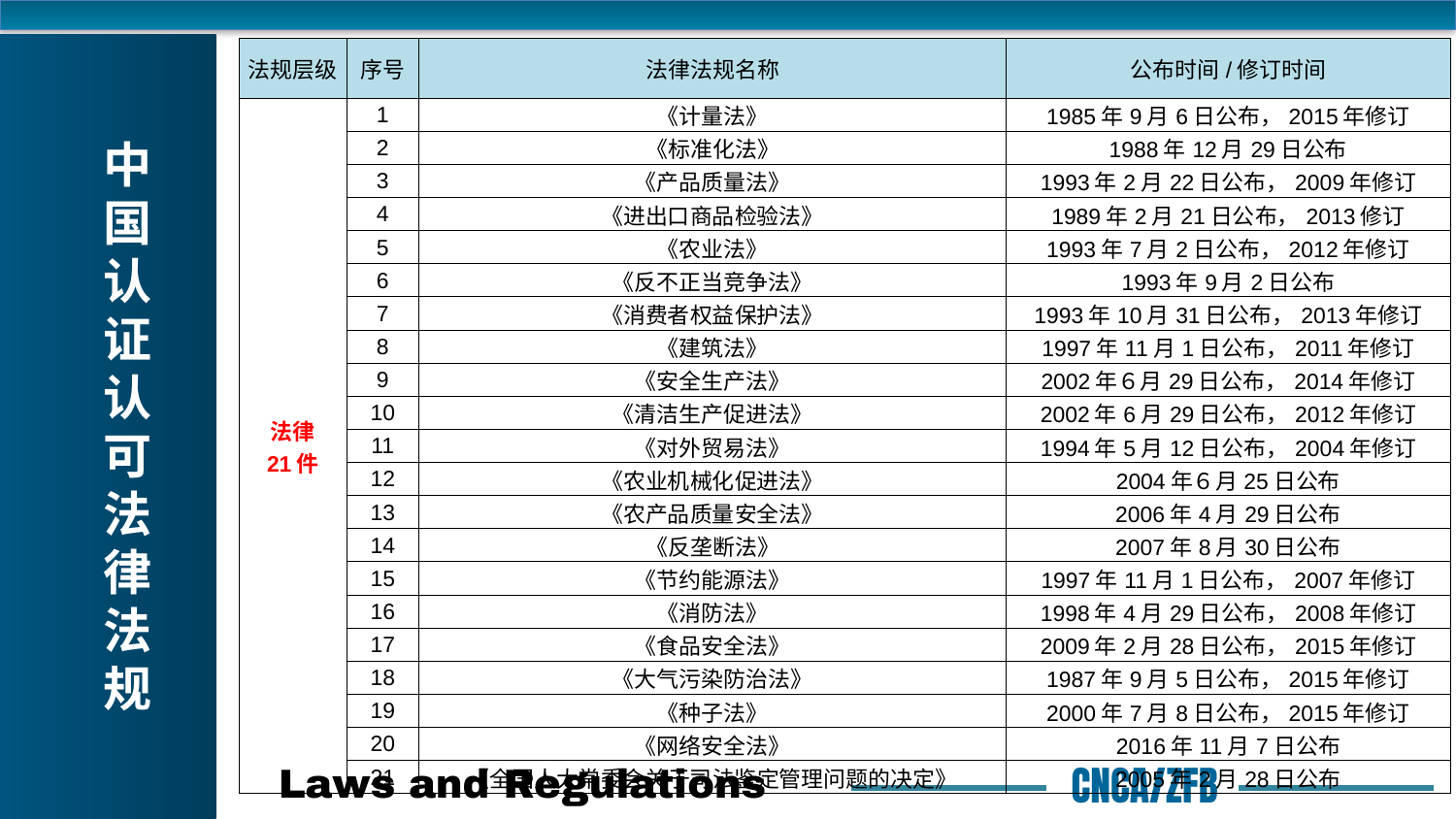

| 法规层级 | 序号 | 法律法规名称 | 公布时间/修订时间 |
| --- | --- | --- | --- |
| 法律 21件 | 1 | 《计量法》 | 1985年9月6日公布，2015年修订 |
|  | 2 | 《标准化法》 | 1988年12月29日公布 |
|  | 3 | 《产品质量法》 | 1993年2月22日公布，2009年修订 |
|  | 4 | 《进出口商品检验法》 | 1989年2月21日公布，2013修订 |
|  | 5 | 《农业法》 | 1993年7月2日公布，2012年修订 |
|  | 6 | 《反不正当竞争法》 | 1993年9月2日公布 |
|  | 7 | 《消费者权益保护法》 | 1993年10月31日公布，2013年修订 |
|  | 8 | 《建筑法》 | 1997年11月1日公布，2011年修订 |
|  | 9 | 《安全生产法》 | 2002年６月29日公布，2014年修订 |
|  | 10 | 《清洁生产促进法》 | 2002年6月29日公布，2012年修订 |
|  | 11 | 《对外贸易法》 | 1994年5月12日公布，2004年修订 |
|  | 12 | 《农业机械化促进法》 | 2004年６月25日公布 |
|  | 13 | 《农产品质量安全法》 | 2006年4月29日公布 |
|  | 14 | 《反垄断法》 | 2007年8月30日公布 |
|  | 15 | 《节约能源法》 | 1997年11月1日公布，2007年修订 |
|  | 16 | 《消防法》 | 1998年4月29日公布，2008年修订 |
|  | 17 | 《食品安全法》 | 2009年2月28日公布，2015年修订 |
|  | 18 | 《大气污染防治法》 | 1987年9月5日公布，2015年修订 |
|  | 19 | 《种子法》 | 2000年7月8日公布，2015年修订 |
|  | 20 | 《网络安全法》 | 2016年11月7日公布 |
|  | 21 | 《全国人大常委会关于司法鉴定管理问题的决定》 | 2005年2月28日公布 |
中
国
认
证
认
可
法
律
法
规
Laws and Regulations